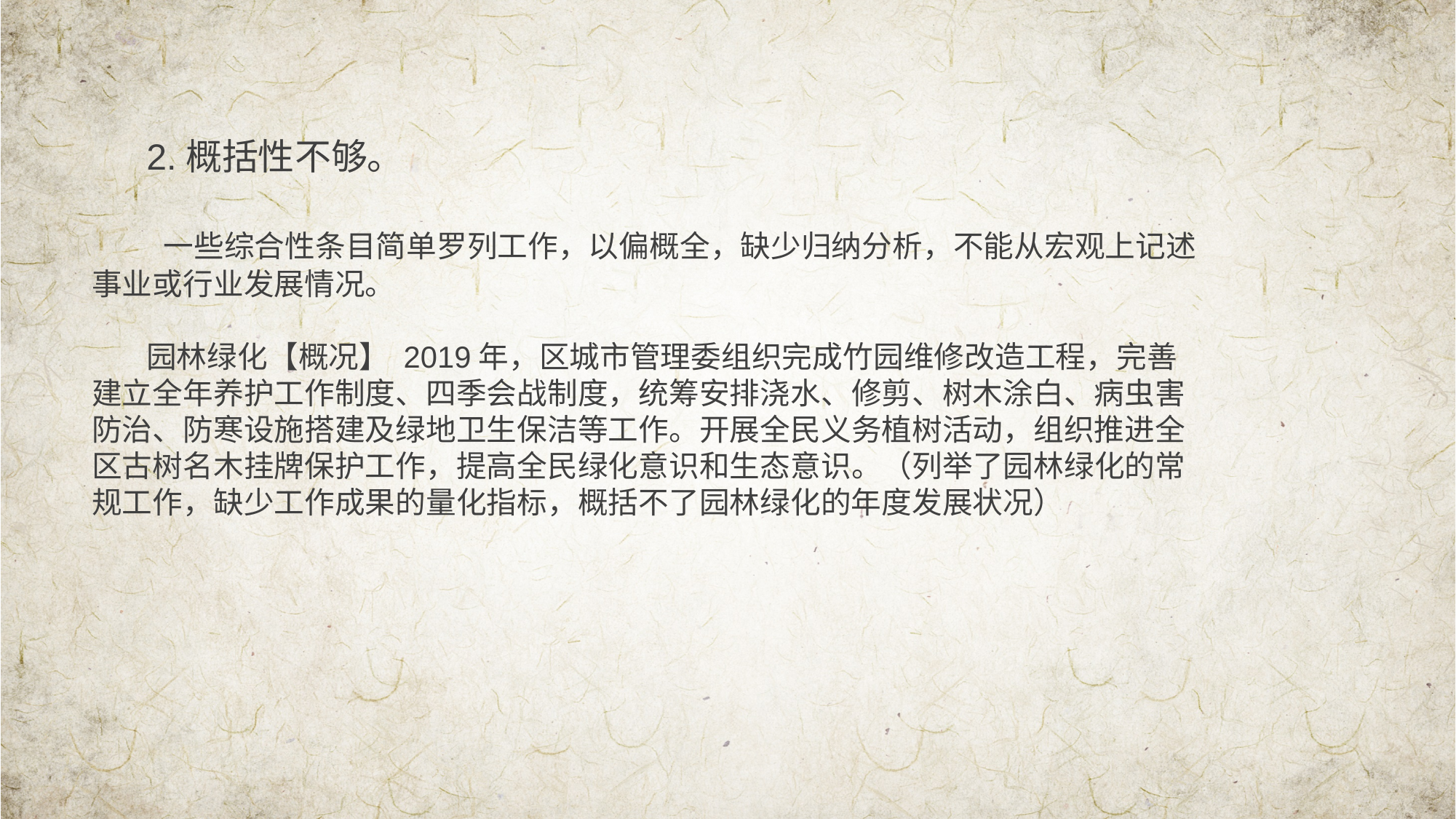

2.概括性不够。

 一些综合性条目简单罗列工作，以偏概全，缺少归纳分析，不能从宏观上记述事业或行业发展情况。

园林绿化【概况】 2019年，区城市管理委组织完成竹园维修改造工程，完善建立全年养护工作制度、四季会战制度，统筹安排浇水、修剪、树木涂白、病虫害防治、防寒设施搭建及绿地卫生保洁等工作。开展全民义务植树活动，组织推进全区古树名木挂牌保护工作，提高全民绿化意识和生态意识。（列举了园林绿化的常规工作，缺少工作成果的量化指标，概括不了园林绿化的年度发展状况）